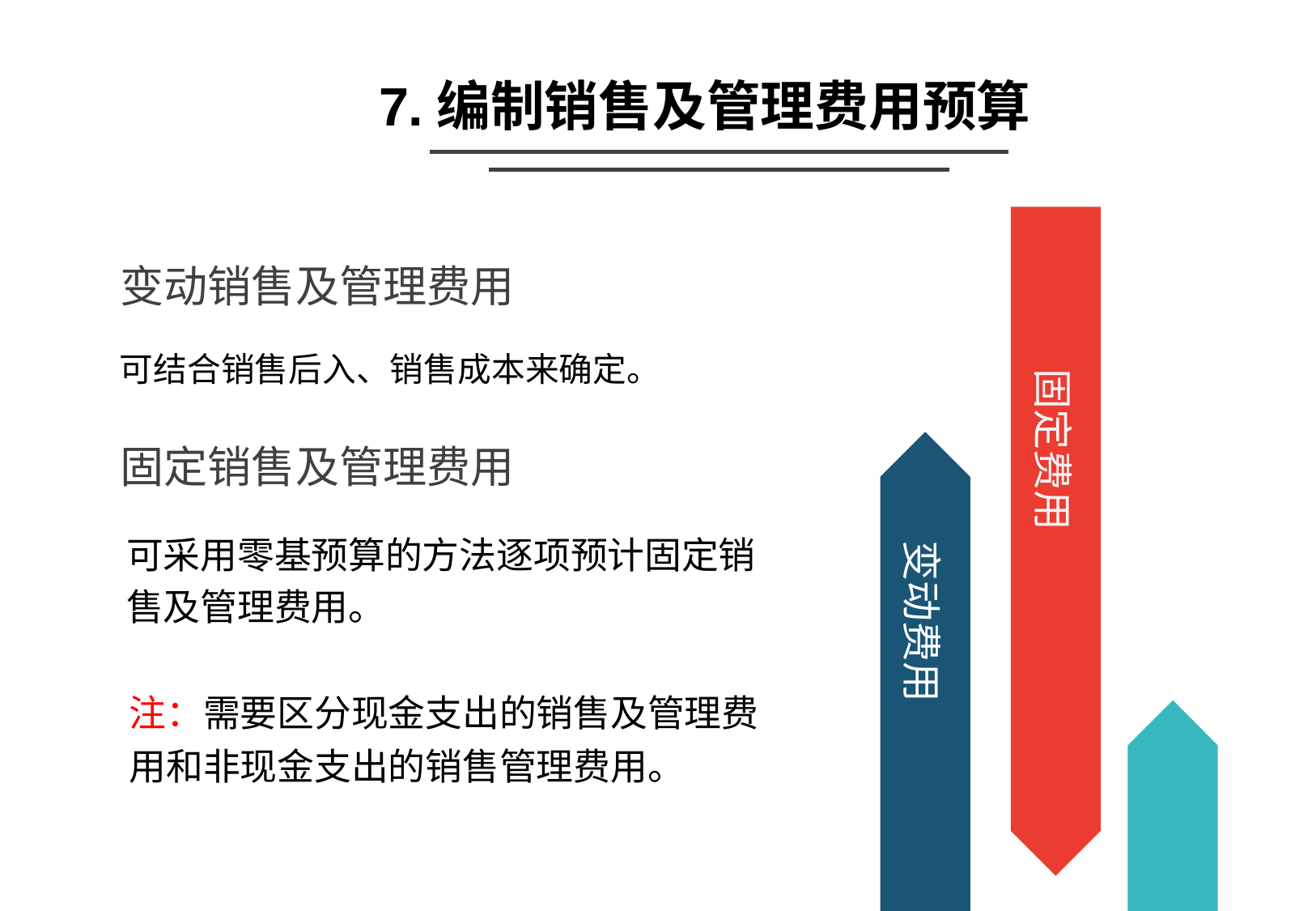

7.编制销售及管理费用预算
固定费用

变动销售及管理费用
可结合销售后入、销售成本来确定。
固定销售及管理费用
变动费用

可采用零基预算的方法逐项预计固定销
售及管理费用。
注：需要区分现金支出的销售及管理费用和非现金支出的销售管理费用。